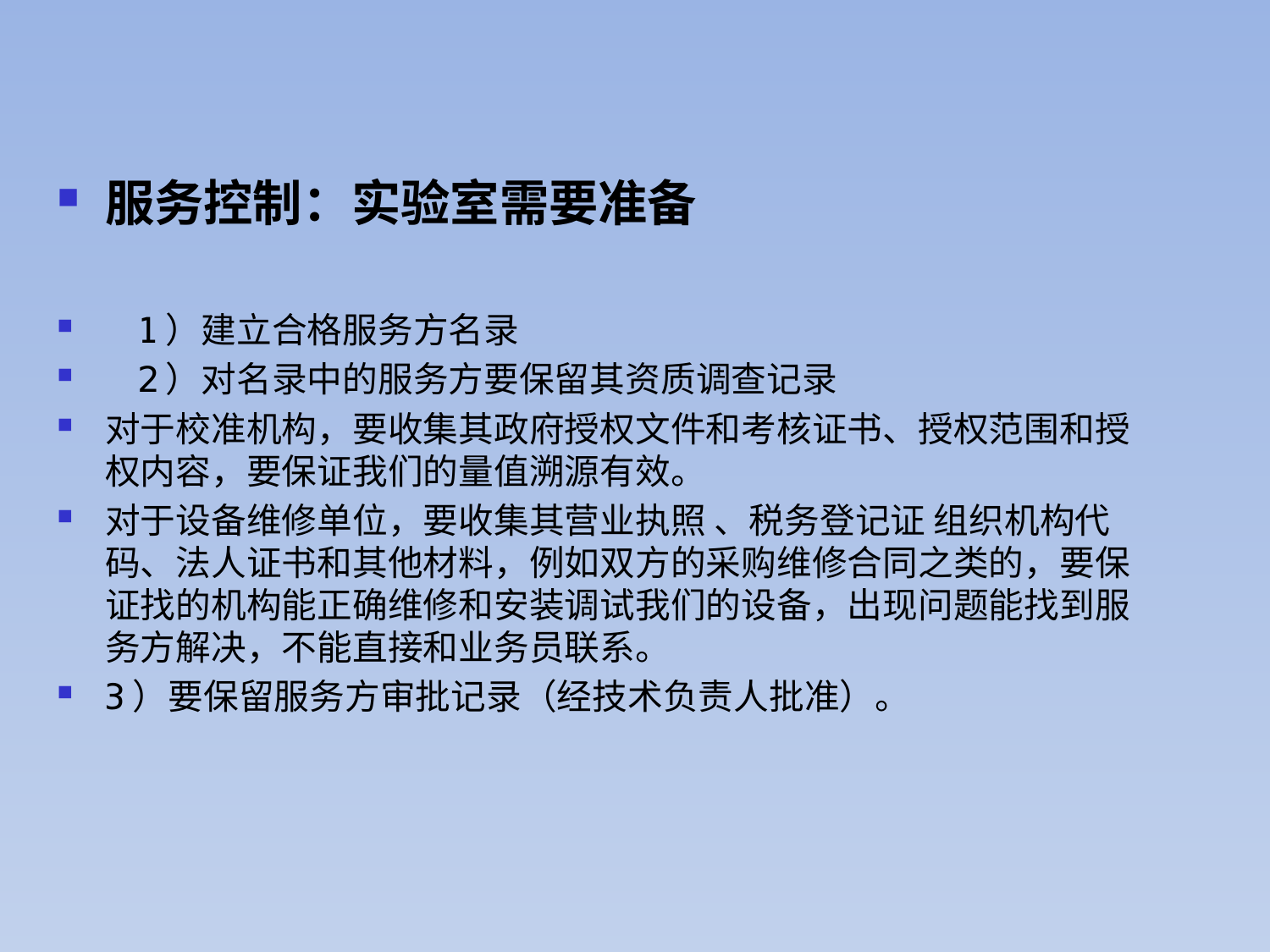

服务控制：实验室需要准备

   1）建立合格服务方名录
   2）对名录中的服务方要保留其资质调查记录
对于校准机构，要收集其政府授权文件和考核证书、授权范围和授权内容，要保证我们的量值溯源有效。
对于设备维修单位，要收集其营业执照 、税务登记证 组织机构代码、法人证书和其他材料，例如双方的采购维修合同之类的，要保证找的机构能正确维修和安装调试我们的设备，出现问题能找到服务方解决，不能直接和业务员联系。
3）要保留服务方审批记录（经技术负责人批准）。